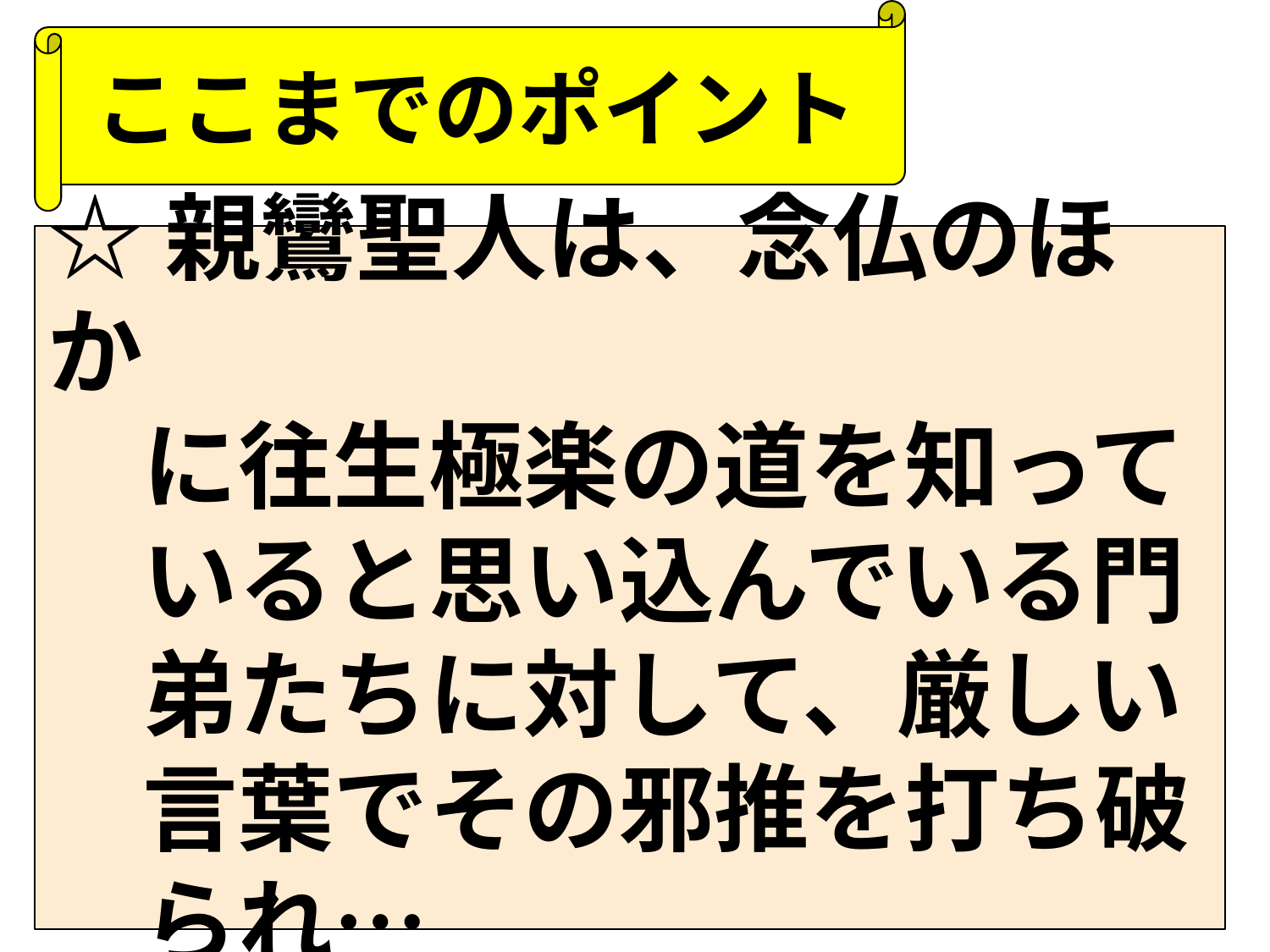

ここまでのポイント
☆親鸞聖人は、念仏のほか
　に往生極楽の道を知って
　いると思い込んでいる門
　弟たちに対して、厳しい
　言葉でその邪推を打ち破
　られ…